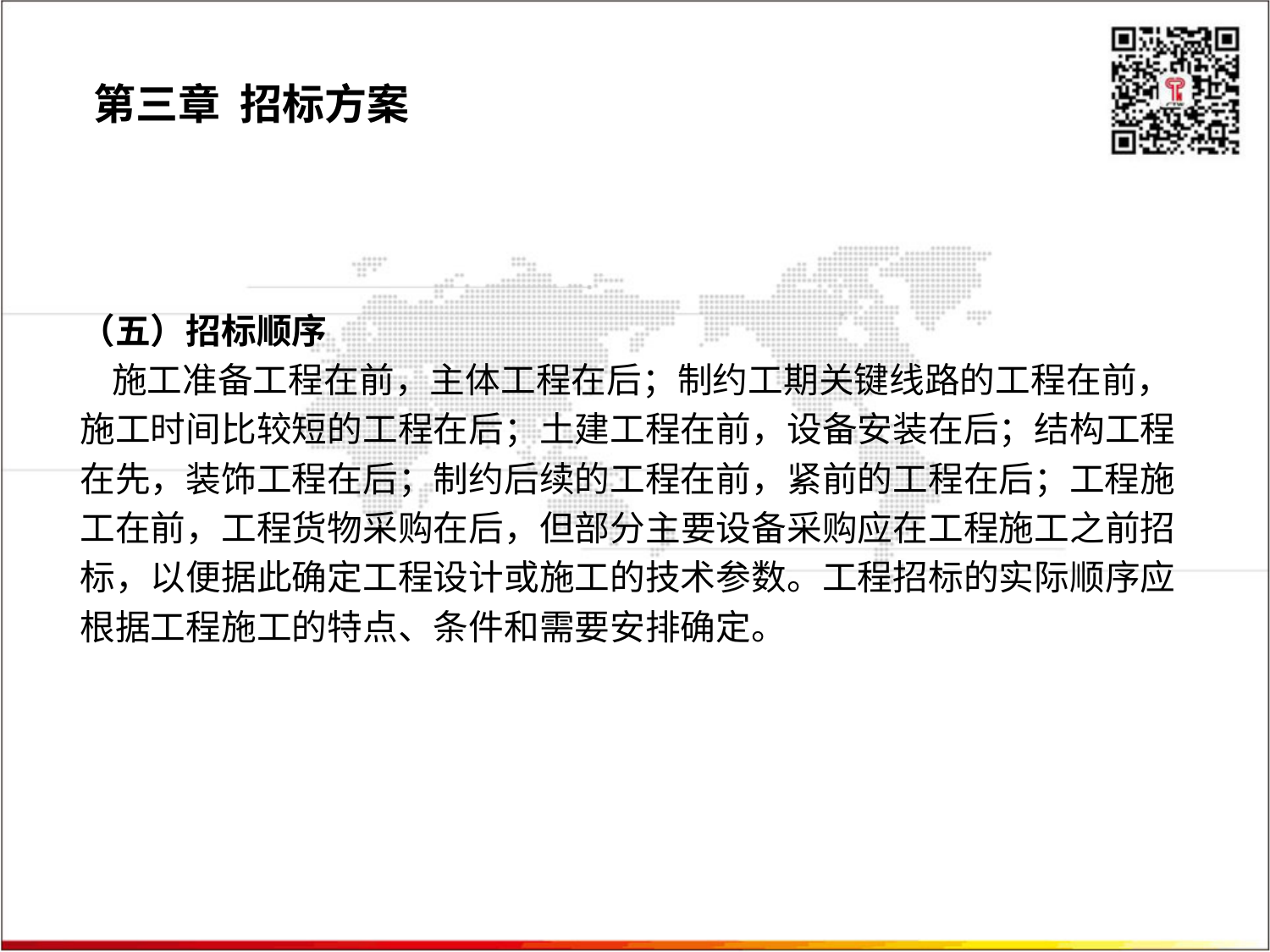

第三章  招标方案
（五）招标顺序
   施工准备工程在前，主体工程在后；制约工期关键线路的工程在前，施工时间比较短的工程在后；土建工程在前，设备安装在后；结构工程在先，装饰工程在后；制约后续的工程在前，紧前的工程在后；工程施工在前，工程货物采购在后，但部分主要设备采购应在工程施工之前招标，以便据此确定工程设计或施工的技术参数。工程招标的实际顺序应根据工程施工的特点、条件和需要安排确定。